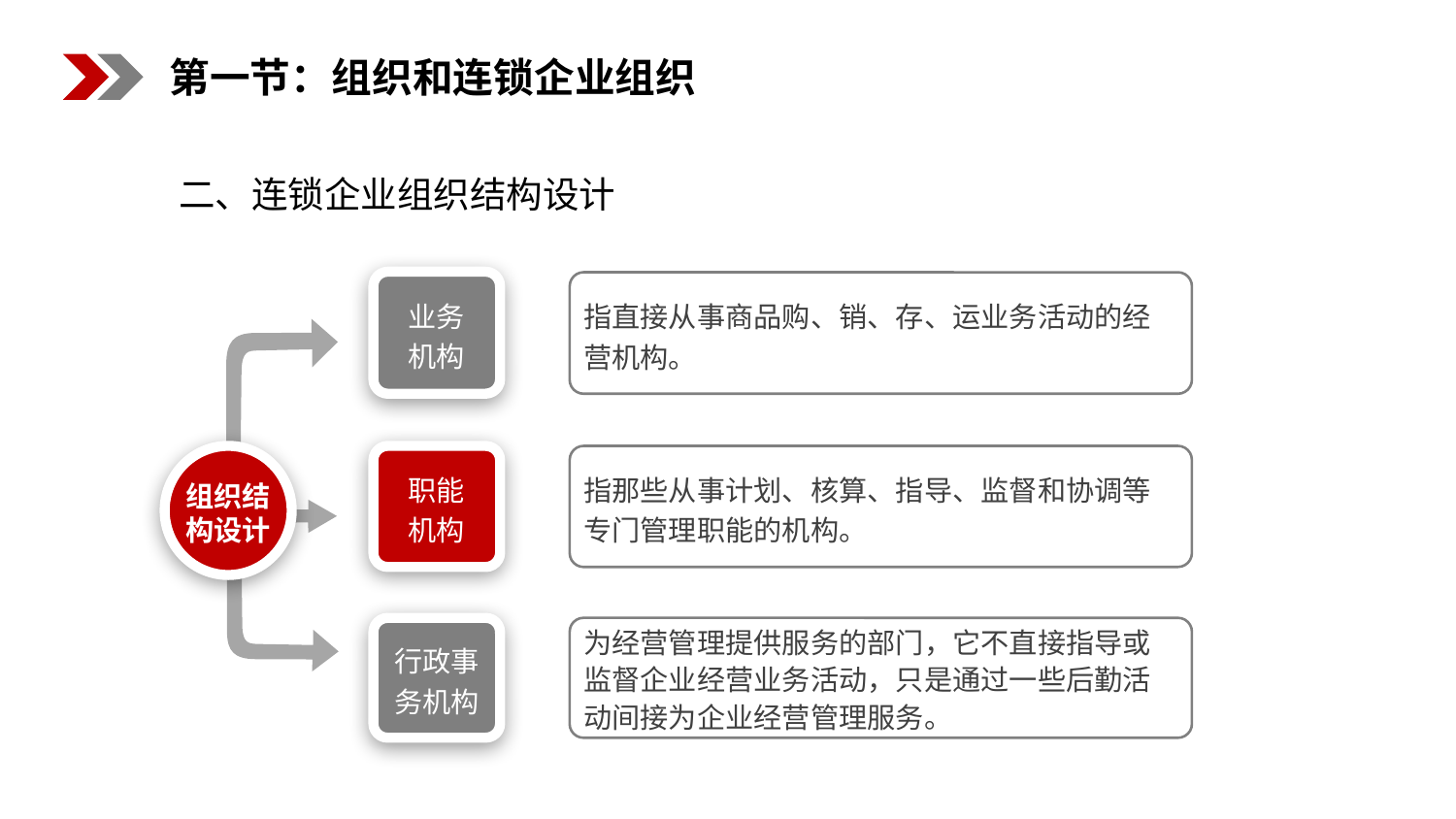

第一节：组织和连锁企业组织

二、连锁企业组织结构设计
业务
机构
指直接从事商品购、销、存、运业务活动的经营机构。

职能
机构
指那些从事计划、核算、指导、监督和协调等专门管理职能的机构。

组织结构设计

行政事务机构
为经营管理提供服务的部门，它不直接指导或监督企业经营业务活动，只是通过一些后勤活动间接为企业经营管理服务。